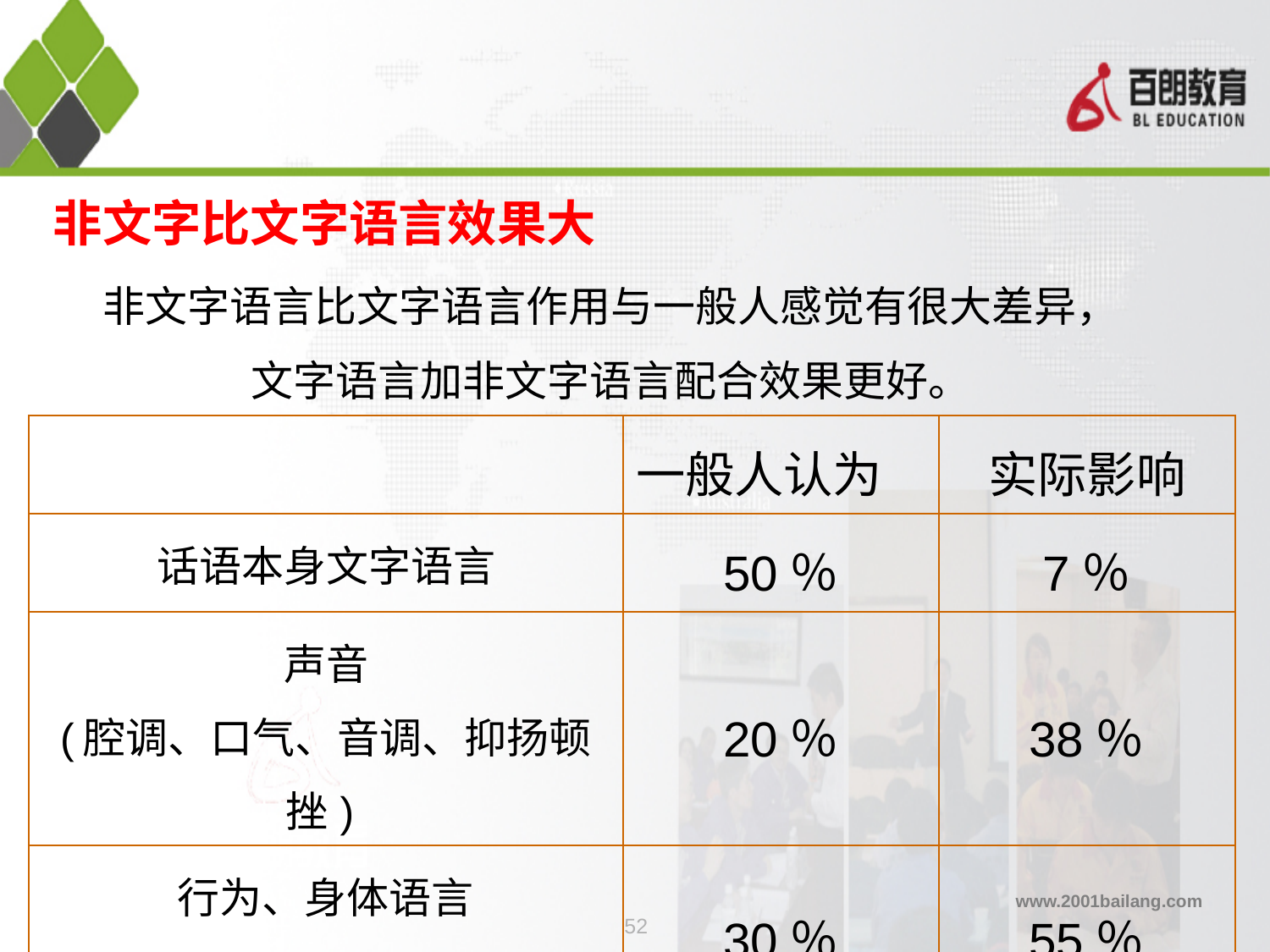

非文字比文字语言效果大
非文字语言比文字语言作用与一般人感觉有很大差异，
文字语言加非文字语言配合效果更好。
|  | 一般人认为 | 实际影响 |
| --- | --- | --- |
| 话语本身文字语言 | 50％ | 7％ |
| 声音 (腔调、口气、音调、抑扬顿挫) | 20％ | 38％ |
| 行为、身体语言 (姿势、面部表情、目光接触) | 30％ | 55％ |
52